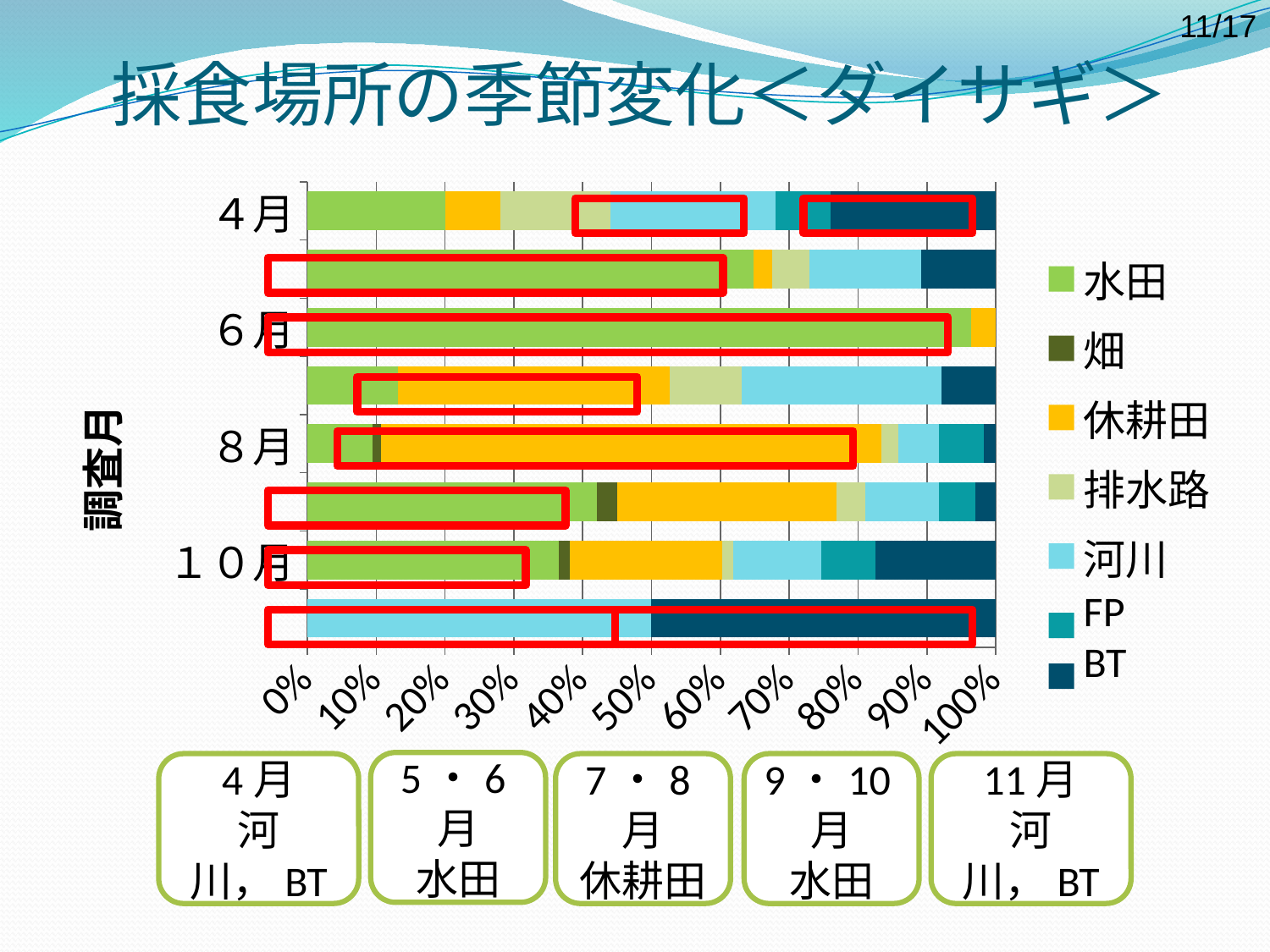

11/17
# 採食場所の季節変化＜ダイサギ＞

### Chart

| Category | 水田 | 畑 | 休耕田 | 排水路 | 河川 | FP | BT |
|---|---|---|---|---|---|---|---|
| ４月 | 5.0 | 0.0 | 2.0 | 4.0 | 6.0 | 2.0 | 6.0 |
| ５月 | 24.0 | 0.0 | 1.0 | 2.0 | 6.0 | 0.0 | 4.0 |
| ６月 | 27.0 | 0.0 | 1.0 | 0.0 | 0.0 | 0.0 | 0.0 |
| ７月 | 5.0 | 0.0 | 15.0 | 4.0 | 11.0 | 0.0 | 3.0 |
| ８月 | 16.0 | 2.0 | 123.0 | 4.0 | 10.0 | 11.0 | 3.0 |
| ９月 | 71.0 | 5.0 | 54.0 | 7.0 | 18.0 | 9.0 | 5.0 |
| １０月 | 23.0 | 1.0 | 14.0 | 1.0 | 8.0 | 5.0 | 11.0 |
| １１月 | 0.0 | 0.0 | 0.0 | 0.0 | 2.0 | 0.0 | 2.0 |

5・6月
水田
4月
河川，BT
7・8月
休耕田
9・10月
水田
11月
河川，BT